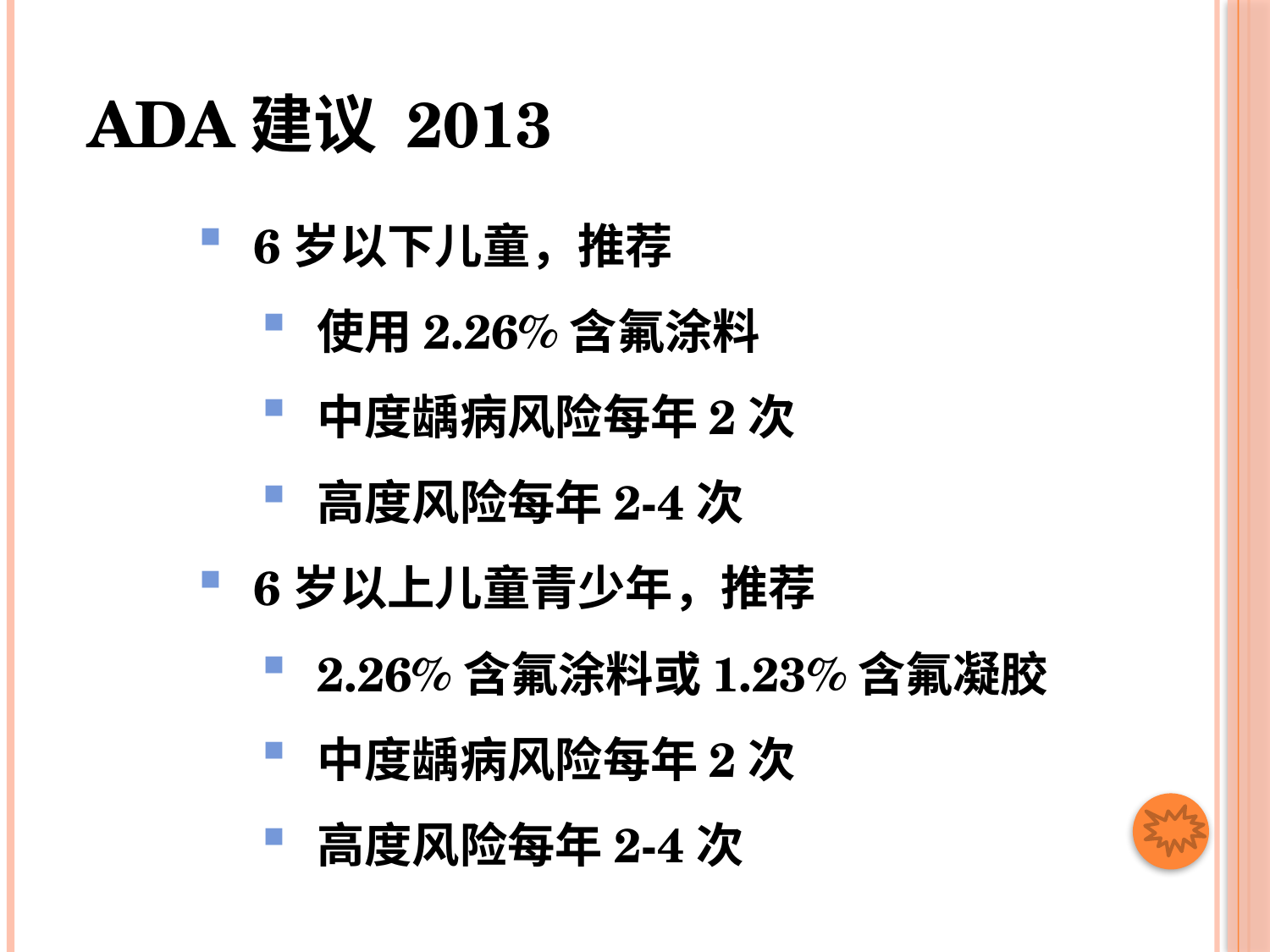

ADA建议 2013
6岁以下儿童，推荐
使用2.26%含氟涂料
中度龋病风险每年2次
高度风险每年2-4次
6岁以上儿童青少年，推荐
2.26%含氟涂料或1.23%含氟凝胶
中度龋病风险每年2次
高度风险每年2-4次